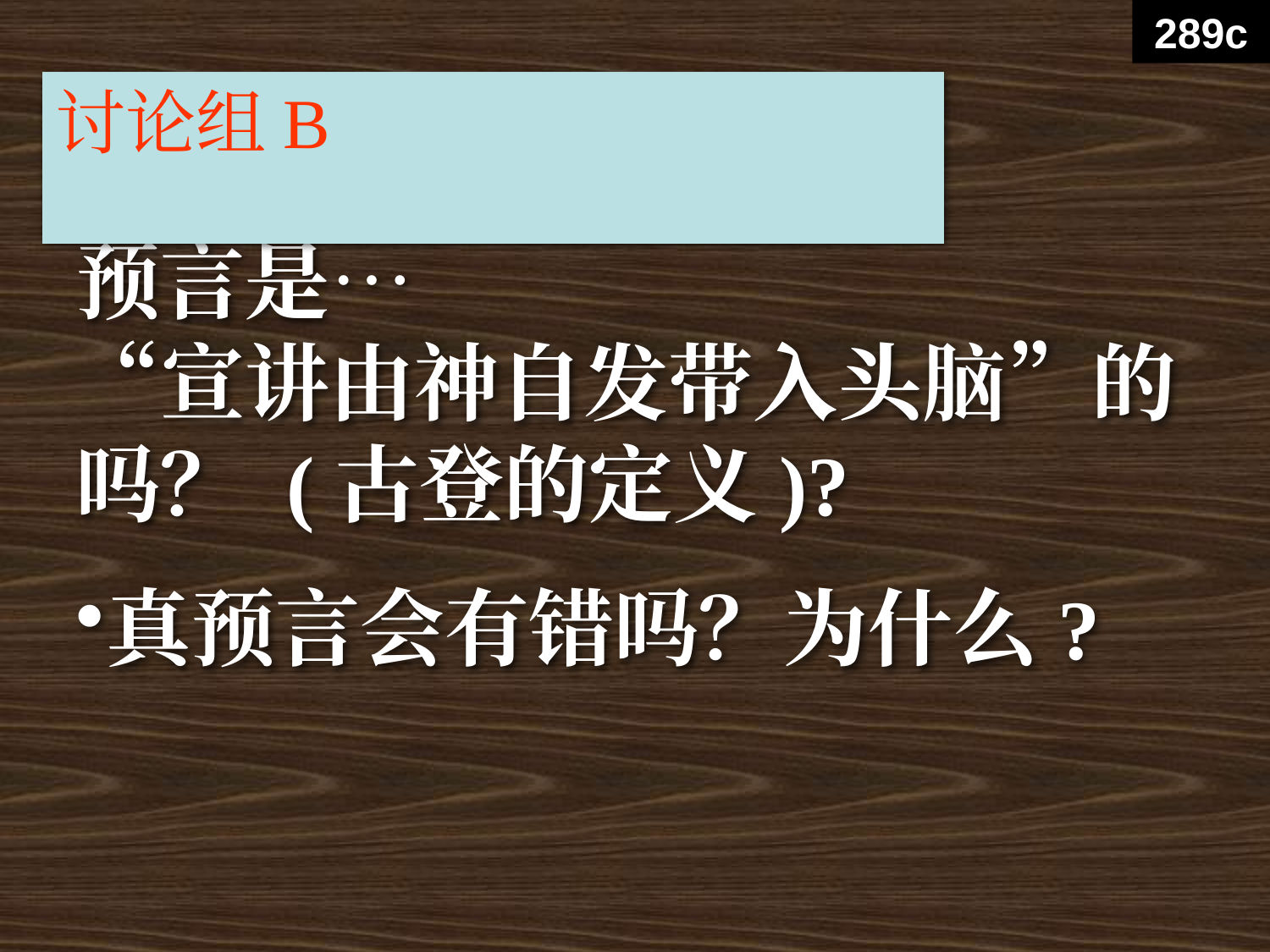

289c
讨论组B
预言是…
“宣讲由神自发带入头脑”的吗？ (古登的定义)?
真预言会有错吗？为什么?